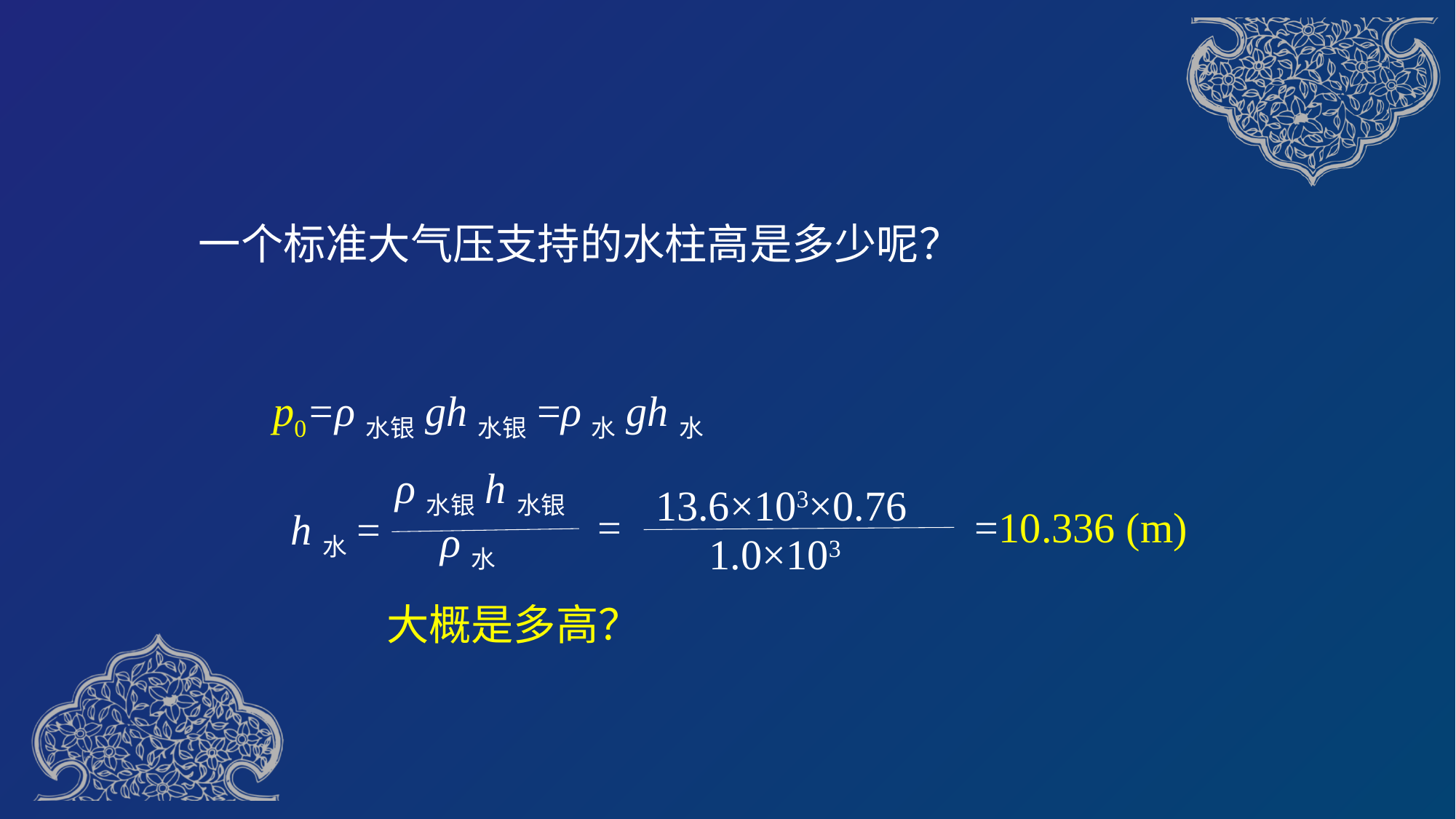

一个标准大气压支持的水柱高是多少呢？
p0=ρ水银gh水银=ρ水gh水
ρ水银h水银
13.6×103×0.76
=
=10.336 (m)
h水=
ρ水
1.0×103
大概是多高？